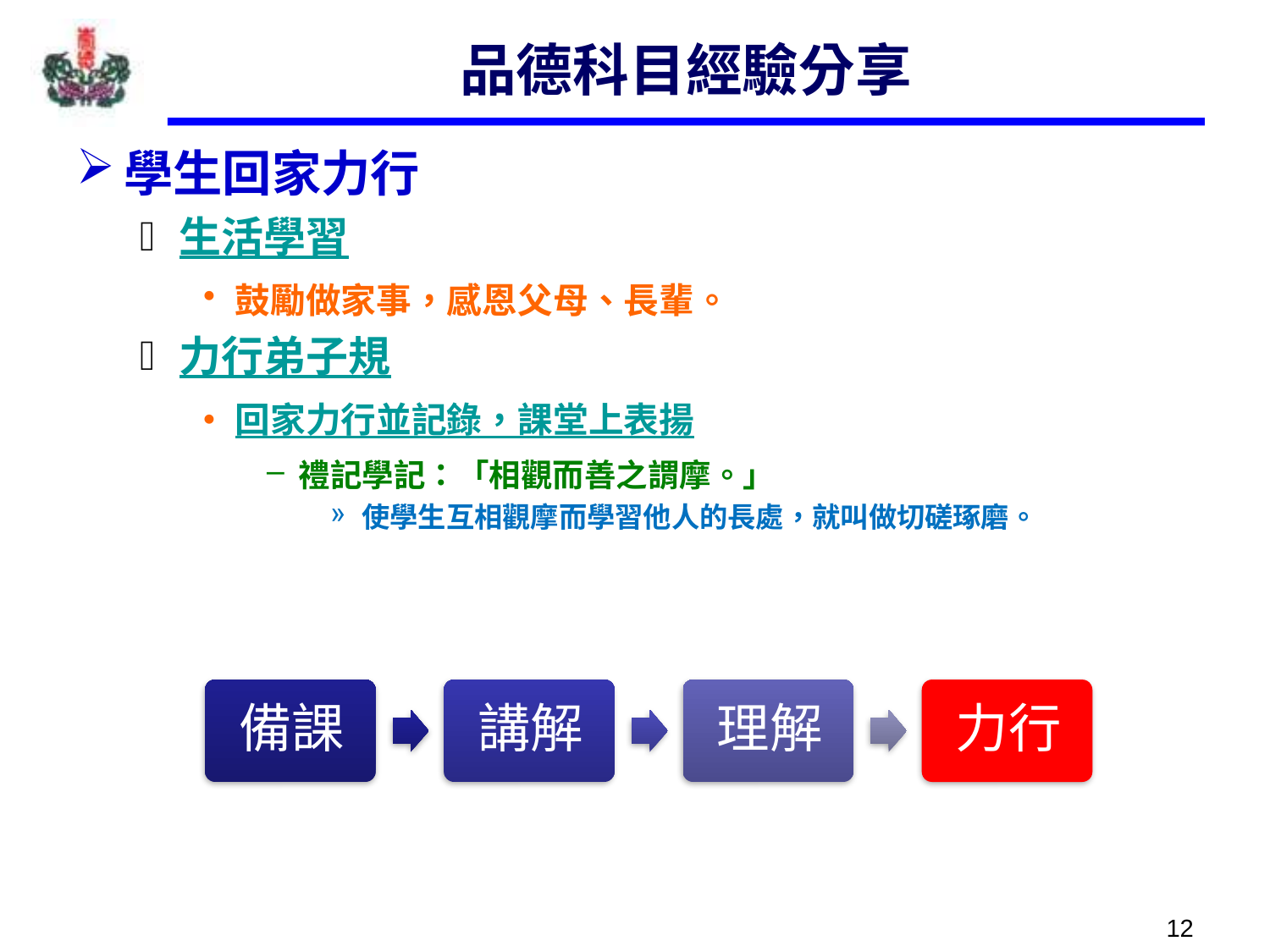

# 品德科目經驗分享
學生回家力行
生活學習
鼓勵做家事，感恩父母、長輩。
力行弟子規
回家力行並記錄，課堂上表揚
禮記學記：「相觀而善之謂摩。」
使學生互相觀摩而學習他人的長處，就叫做切磋琢磨。
備課

講解

理解

力行
12